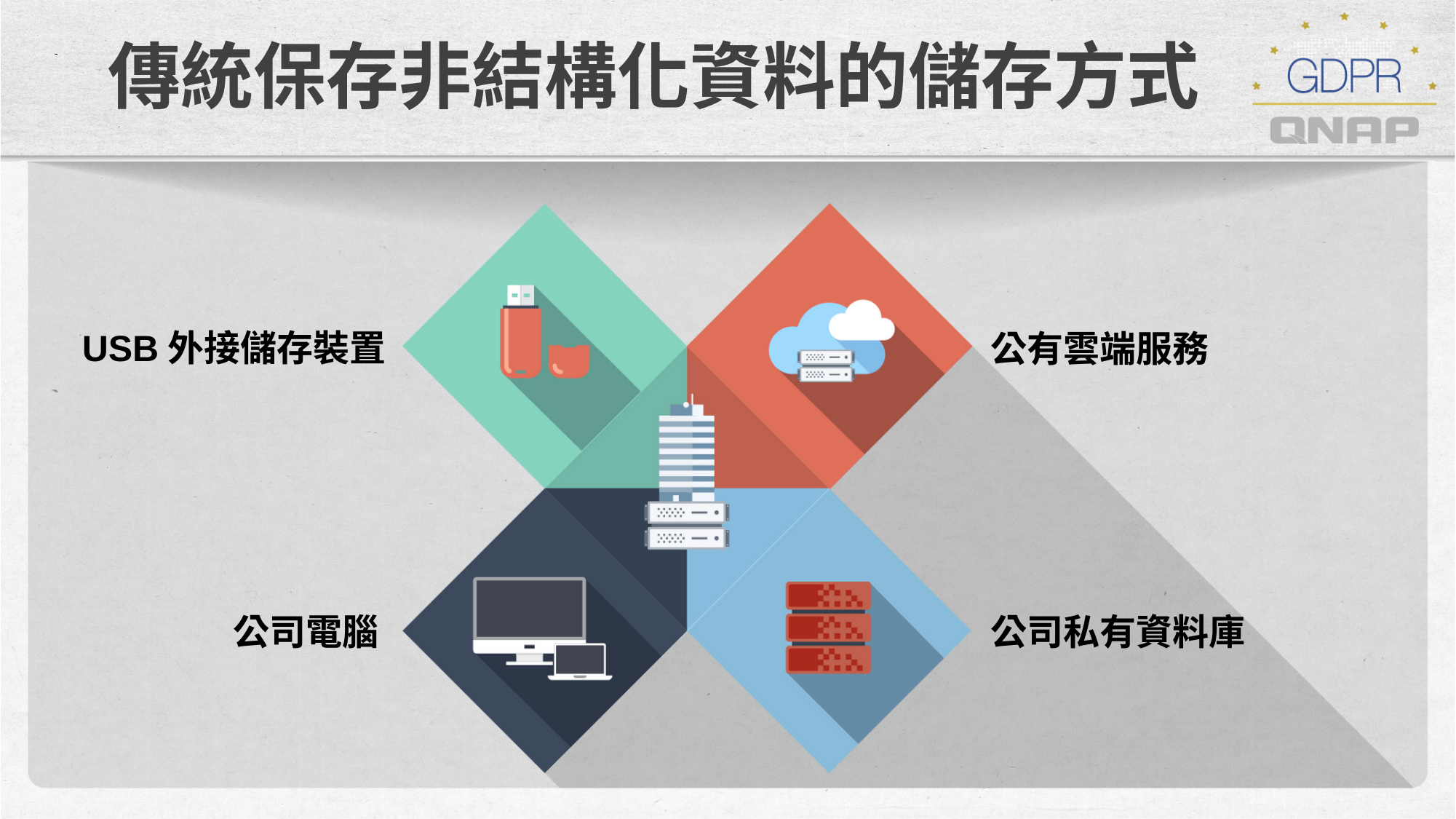

傳統保存非結構化資料的儲存方式
USB外接儲存裝置
公有雲端服務
公司電腦
公司私有資料庫